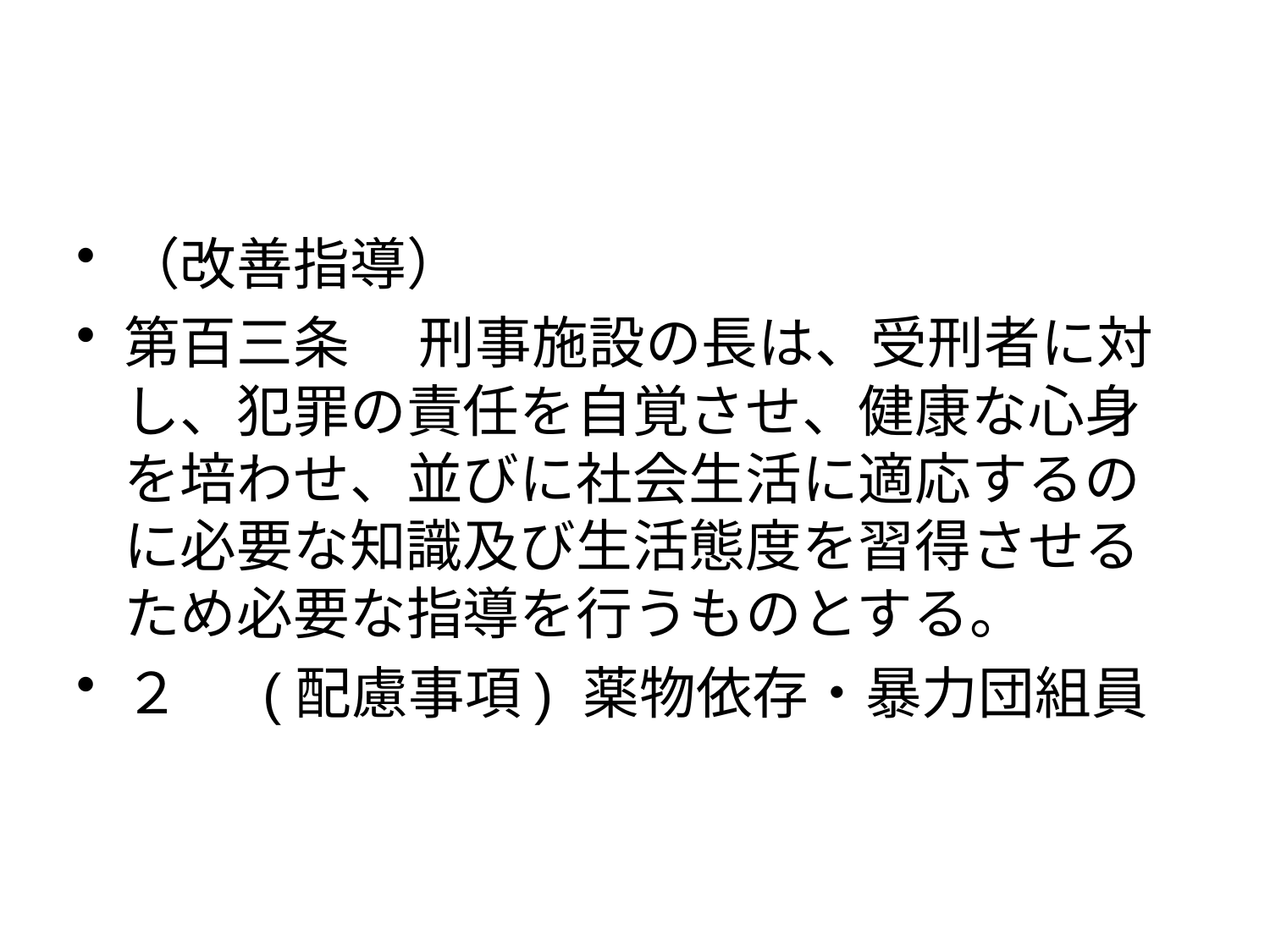

#
（改善指導）
第百三条 　刑事施設の長は、受刑者に対し、犯罪の責任を自覚させ、健康な心身を培わせ、並びに社会生活に適応するのに必要な知識及び生活態度を習得させるため必要な指導を行うものとする。
２ 　(配慮事項) 薬物依存・暴力団組員